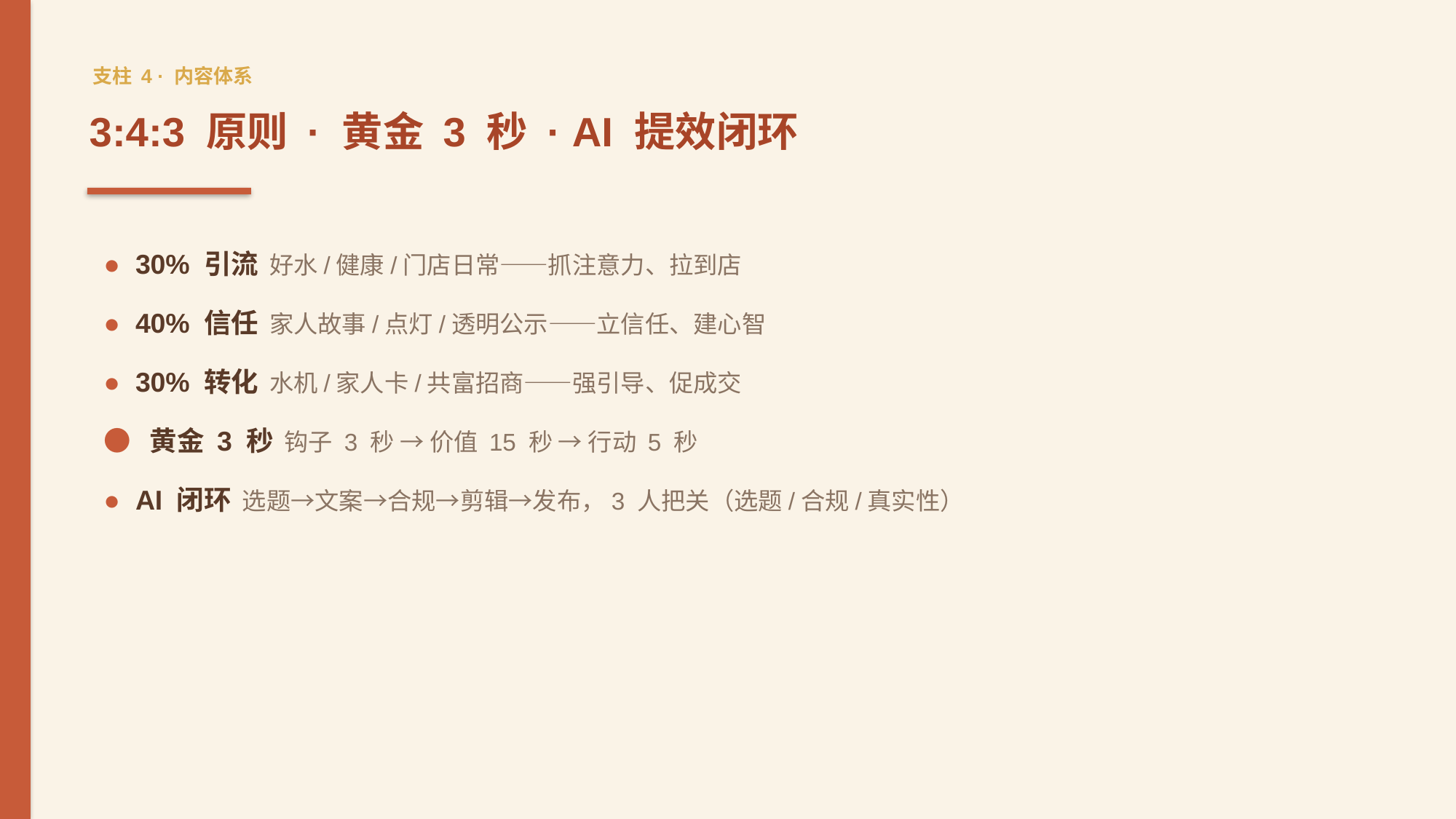

支柱 4 · 内容体系
3:4:3 原则 · 黄金 3 秒 · AI 提效闭环

●  30% 引流  好水/健康/门店日常——抓注意力、拉到店
●  40% 信任  家人故事/点灯/透明公示——立信任、建心智
●  30% 转化  水机/家人卡/共富招商——强引导、促成交
●  黄金 3 秒  钩子 3 秒 → 价值 15 秒 → 行动 5 秒
●  AI 闭环  选题→文案→合规→剪辑→发布，3 人把关（选题/合规/真实性）